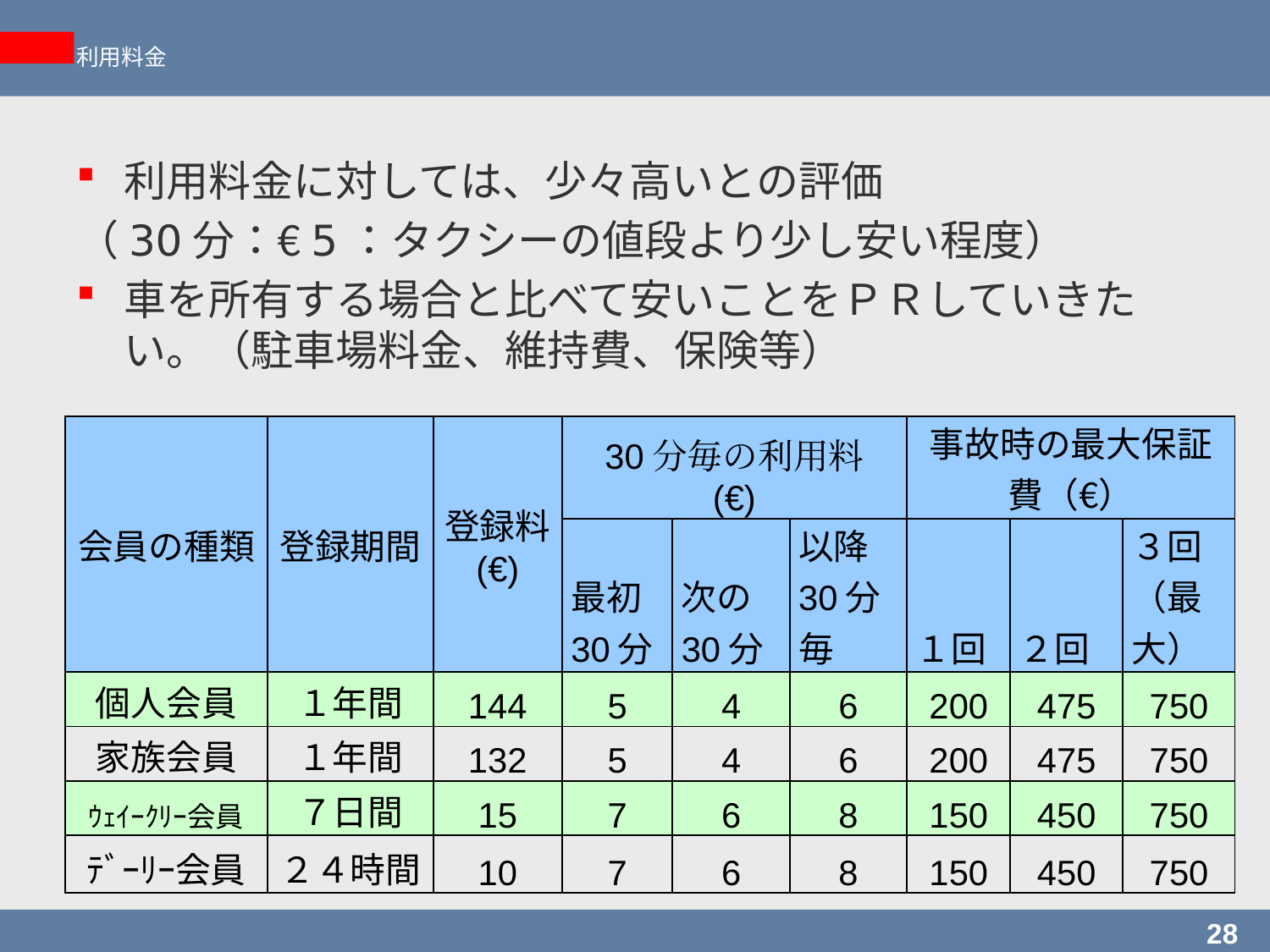

# 利用料金
利用料金に対しては、少々高いとの評価
（30分：€5：タクシーの値段より少し安い程度）
車を所有する場合と比べて安いことをＰＲしていきたい。（駐車場料金、維持費、保険等）

| 会員の種類 | 登録期間 | 登録料 (€) | 30分毎の利用料 (€) |  |  | 事故時の最大保証費（€） |  |  |
| --- | --- | --- | --- | --- | --- | --- | --- | --- |
|  |  |  | 最初30分 | 次の30分 | 以降30分毎 | １回 | ２回 | ３回（最大） |
| 個人会員 | １年間 | 144 | 5 | 4 | 6 | 200 | 475 | 750 |
| 家族会員 | １年間 | 132 | 5 | 4 | 6 | 200 | 475 | 750 |
| ｳｪｲｰｸﾘｰ会員 | ７日間 | 15 | 7 | 6 | 8 | 150 | 450 | 750 |
| ﾃﾞｰﾘｰ会員 | ２４時間 | 10 | 7 | 6 | 8 | 150 | 450 | 750 |